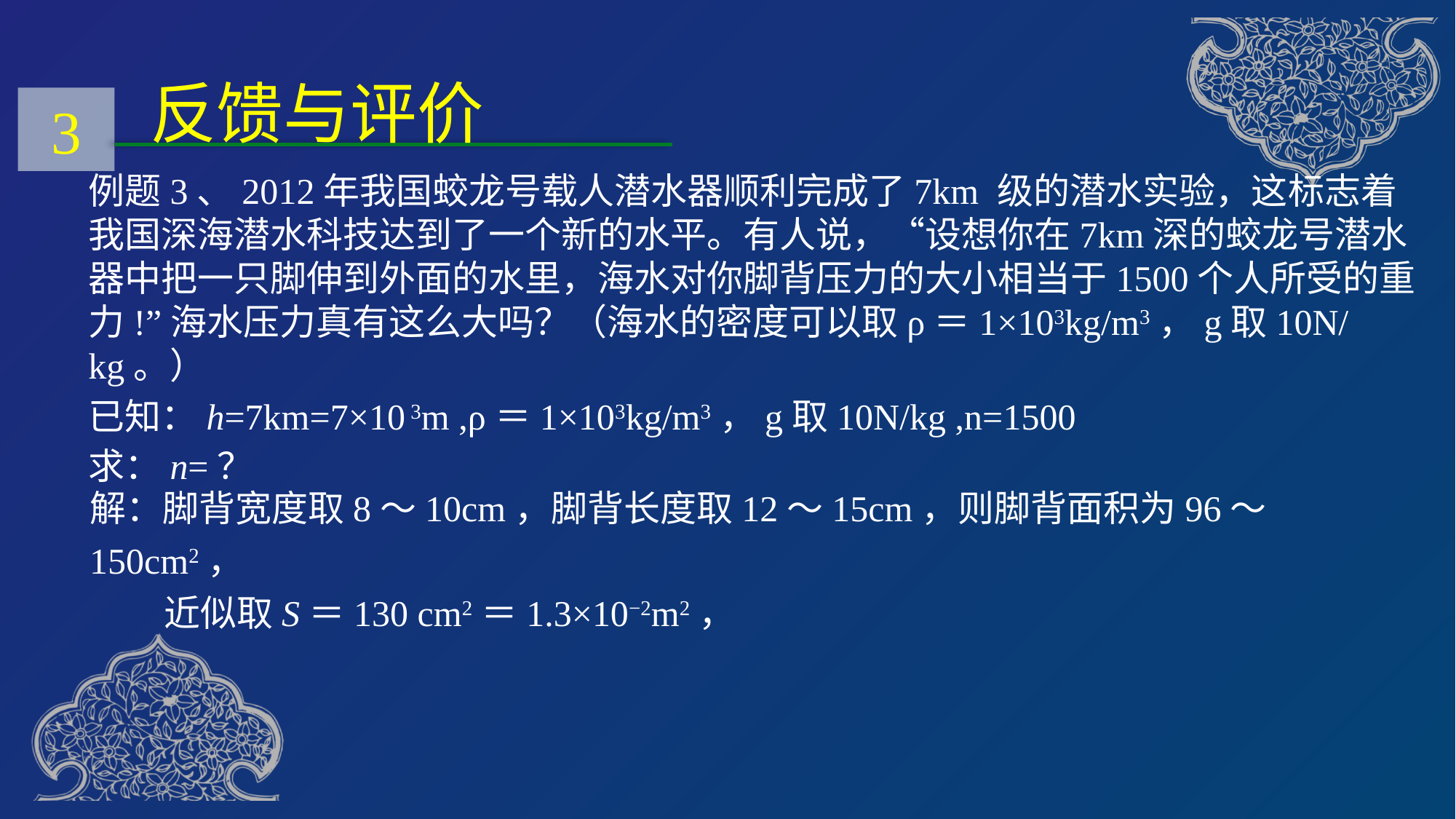

反馈与评价

3
例题3、2012年我国蛟龙号载人潜水器顺利完成了7km 级的潜水实验，这标志着我国深海潜水科技达到了一个新的水平。有人说，“设想你在7km深的蛟龙号潜水器中把一只脚伸到外面的水里，海水对你脚背压力的大小相当于1500个人所受的重力!”海水压力真有这么大吗？（海水的密度可以取ρ＝1×103kg/m3，g取10N/kg。）
已知：h=7km=7×10 3m ,ρ＝1×103kg/m3，g取10N/kg ,n=1500
求：n=？
解：脚背宽度取8～10cm，脚背长度取12～15cm，则脚背面积为96～150cm2，
        近似取S＝130 cm2＝1.3×10−2m2，